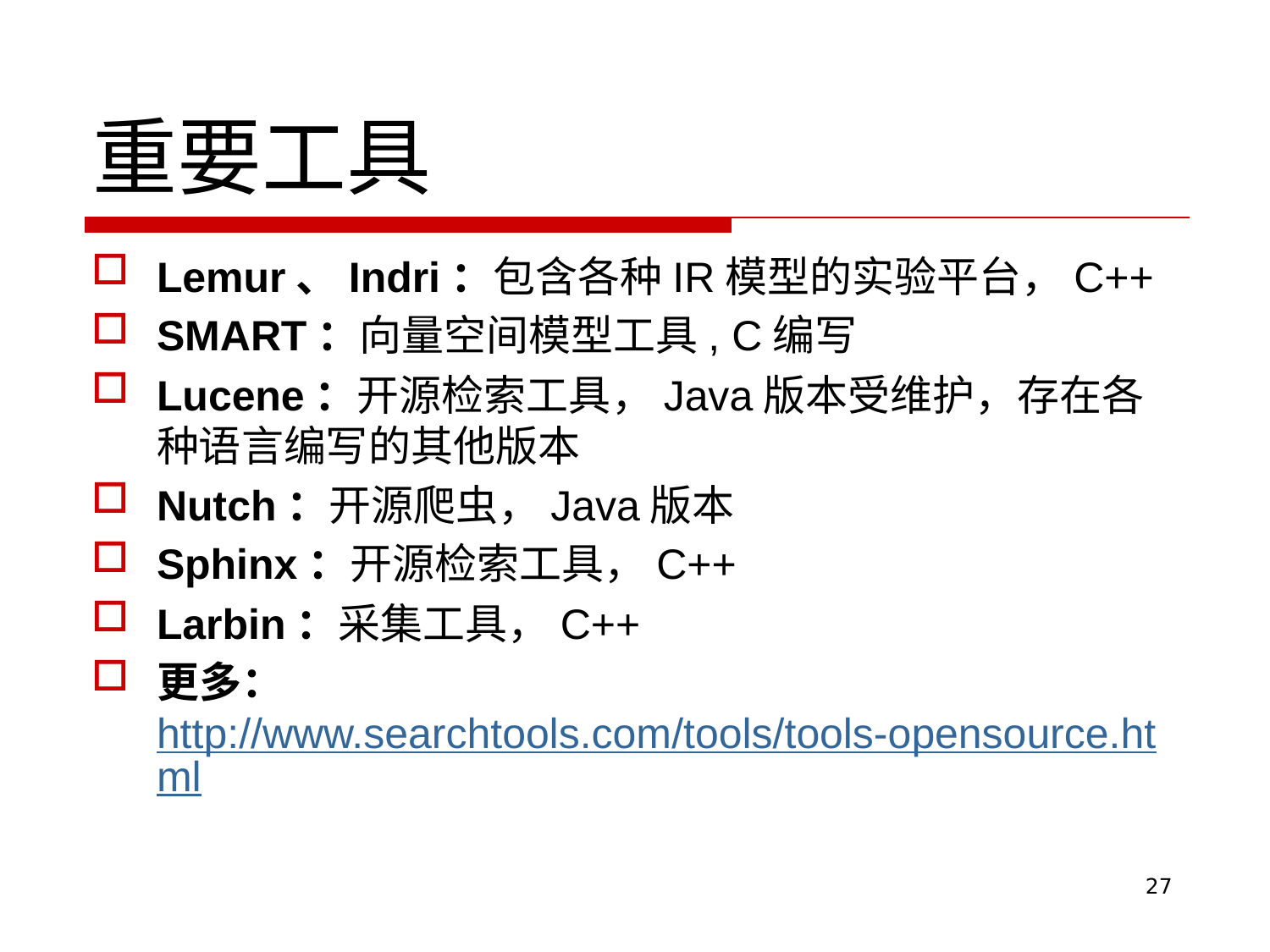

# 重要工具
Lemur、Indri：包含各种IR模型的实验平台，C++
SMART：向量空间模型工具, C编写
Lucene：开源检索工具，Java版本受维护，存在各种语言编写的其他版本
Nutch：开源爬虫，Java版本
Sphinx：开源检索工具，C++
Larbin：采集工具，C++
更多：http://www.searchtools.com/tools/tools-opensource.html
27